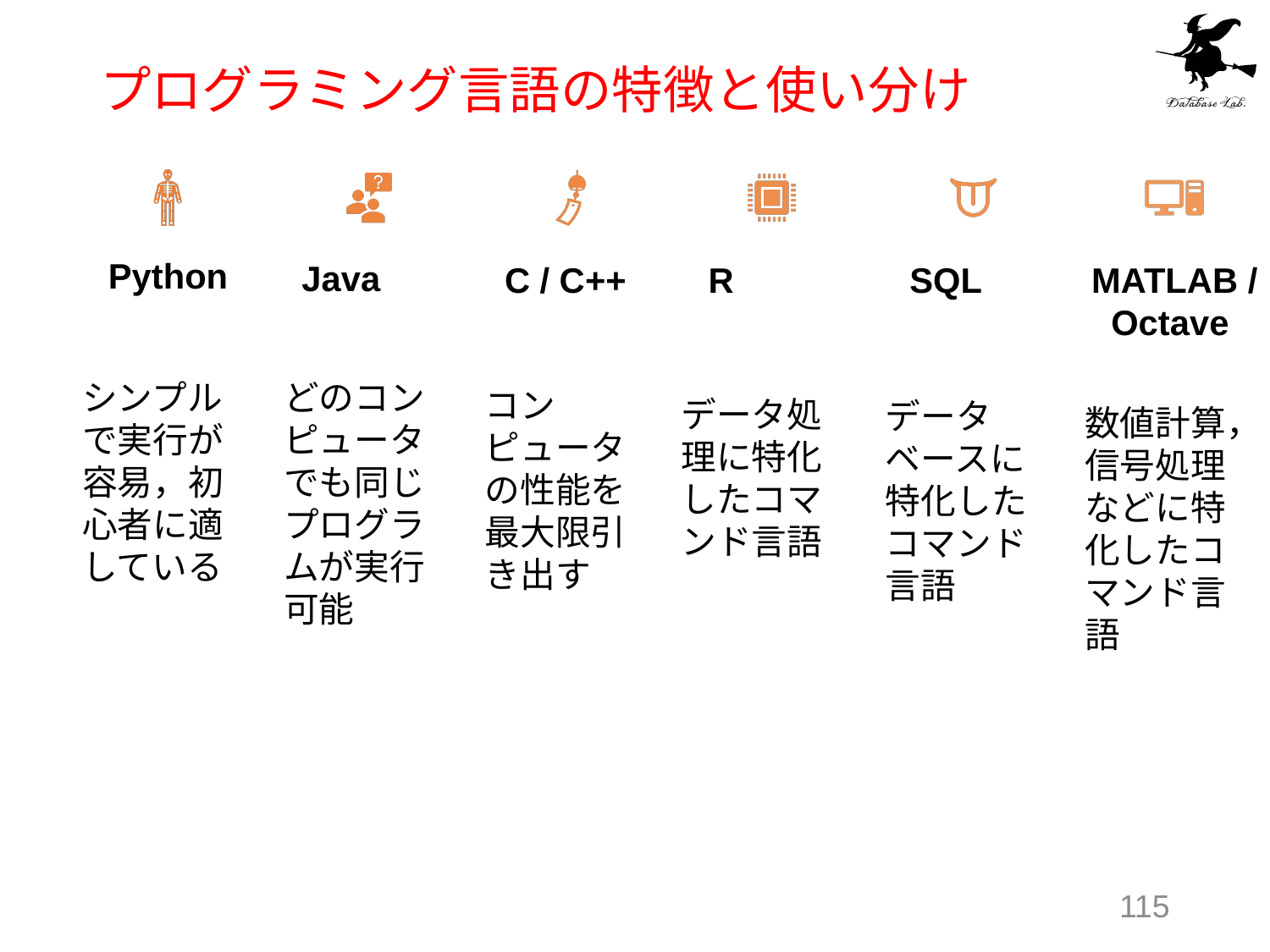

# プログラミング言語の特徴と使い分け

Java
シンプルで実行が容易，初心者に適している
Python
どのコンピュータでも同じプログラムが実行可能
C / C++
コンピュータの性能を最大限引き出す
R
データ処理に特化したコマンド言語
SQL
データベースに特化したコマンド言語
MATLAB / Octave
数値計算，信号処理などに特化したコマンド言語
115